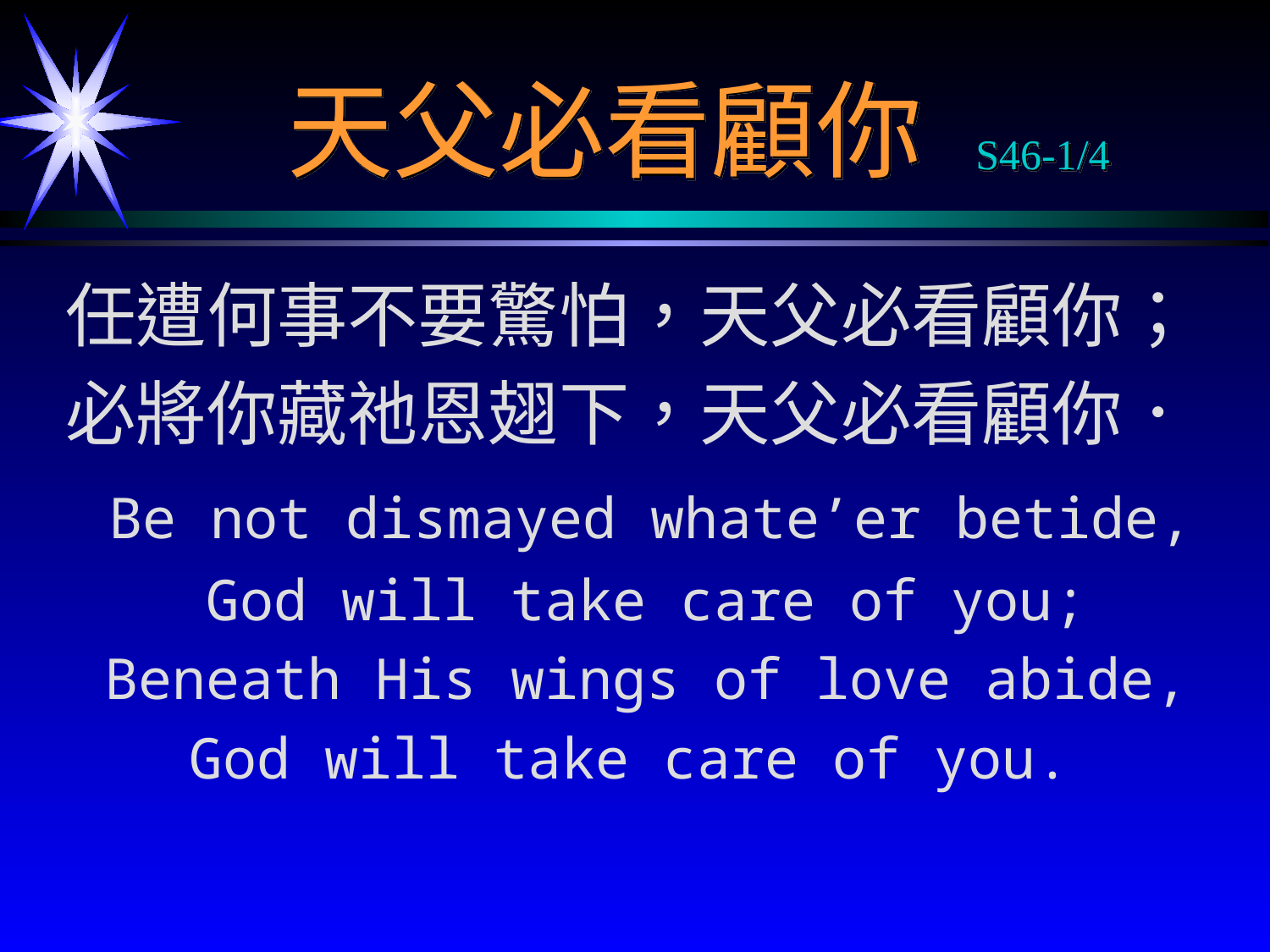

# 天父必看顧你  S46-1/4
任遭何事不要驚怕，天父必看顧你；
必將你藏祂恩翅下，天父必看顧你．
 Be not dismayed whate’er betide,
 God will take care of you;
 Beneath His wings of love abide,
 God will take care of you.